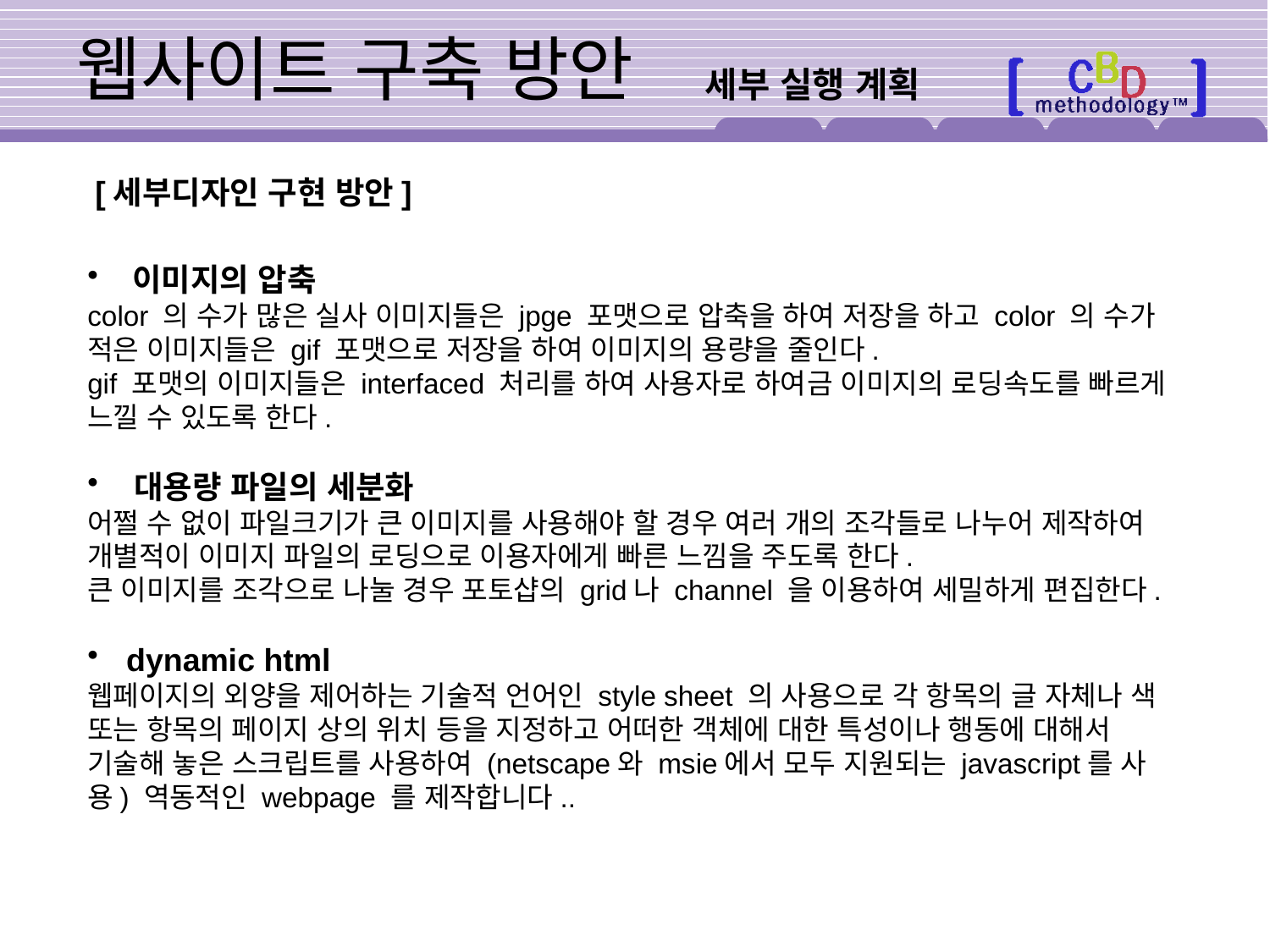

# 웹사이트 구축 방안
세부 실행 계획
[세부디자인 구현 방안]
 이미지의 압축
color 의 수가 많은 실사 이미지들은 jpge 포맷으로 압축을 하여 저장을 하고 color 의 수가 적은 이미지들은 gif 포맷으로 저장을 하여 이미지의 용량을 줄인다.
gif 포맷의 이미지들은 interfaced 처리를 하여 사용자로 하여금 이미지의 로딩속도를 빠르게 느낄 수 있도록 한다.

 대용량 파일의 세분화
어쩔 수 없이 파일크기가 큰 이미지를 사용해야 할 경우 여러 개의 조각들로 나누어 제작하여 개별적이 이미지 파일의 로딩으로 이용자에게 빠른 느낌을 주도록 한다.
큰 이미지를 조각으로 나눌 경우 포토샵의 grid나 channel 을 이용하여 세밀하게 편집한다.
 dynamic html
웹페이지의 외양을 제어하는 기술적 언어인 style sheet 의 사용으로 각 항목의 글 자체나 색 또는 항목의 페이지 상의 위치 등을 지정하고 어떠한 객체에 대한 특성이나 행동에 대해서 기술해 놓은 스크립트를 사용하여 (netscape와 msie에서 모두 지원되는 javascript를 사용) 역동적인 webpage 를 제작합니다..